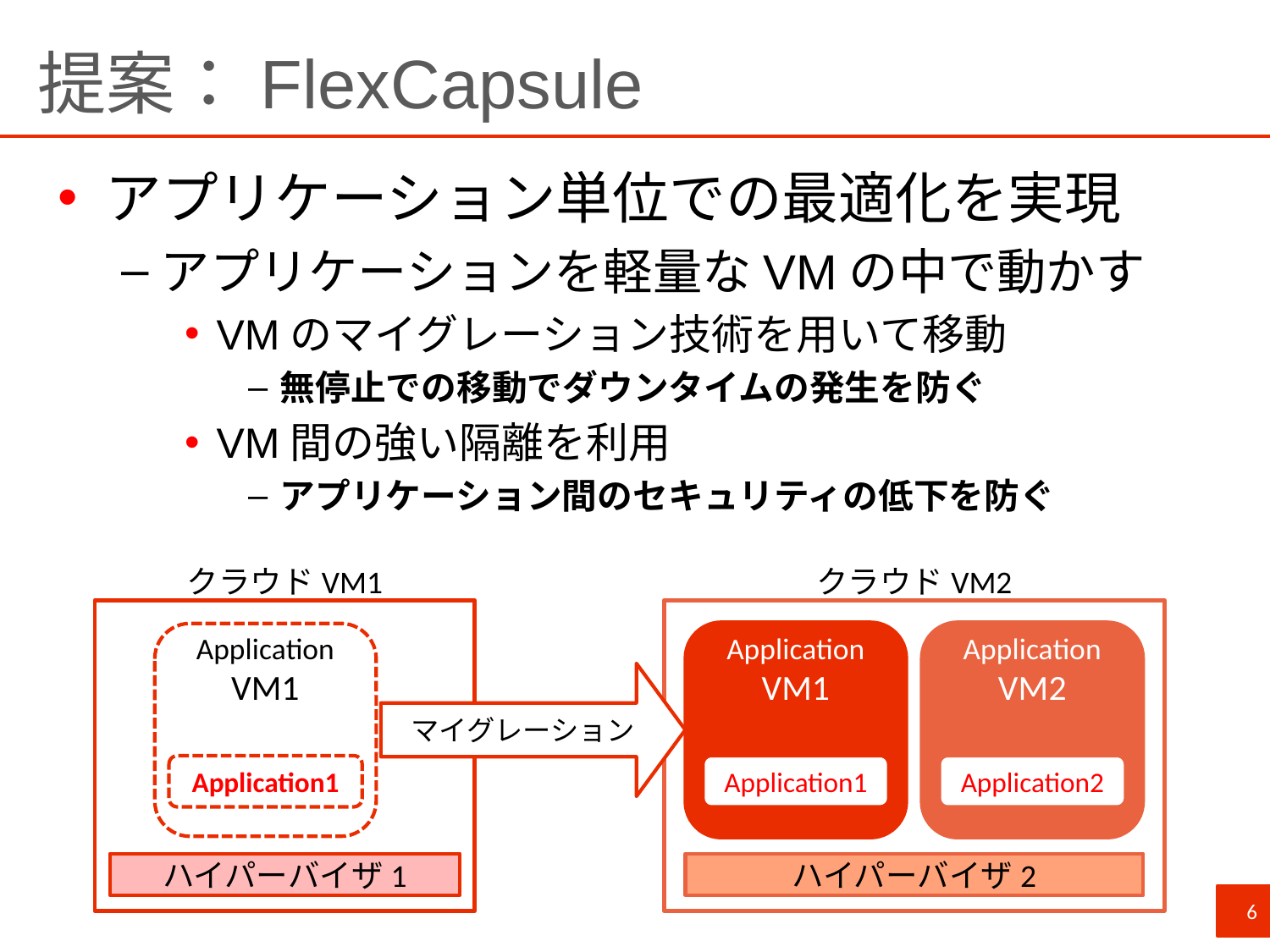

# 提案：FlexCapsule
アプリケーション単位での最適化を実現
アプリケーションを軽量なVMの中で動かす
VMのマイグレーション技術を用いて移動
無停止での移動でダウンタイムの発生を防ぐ
VM間の強い隔離を利用
アプリケーション間のセキュリティの低下を防ぐ
クラウドVM1
クラウドVM2

Application
VM2

Application2
Application
VM1

Application1
Application
VM1

Application1
マイグレーション
ハイパーバイザ1
ハイパーバイザ2
6